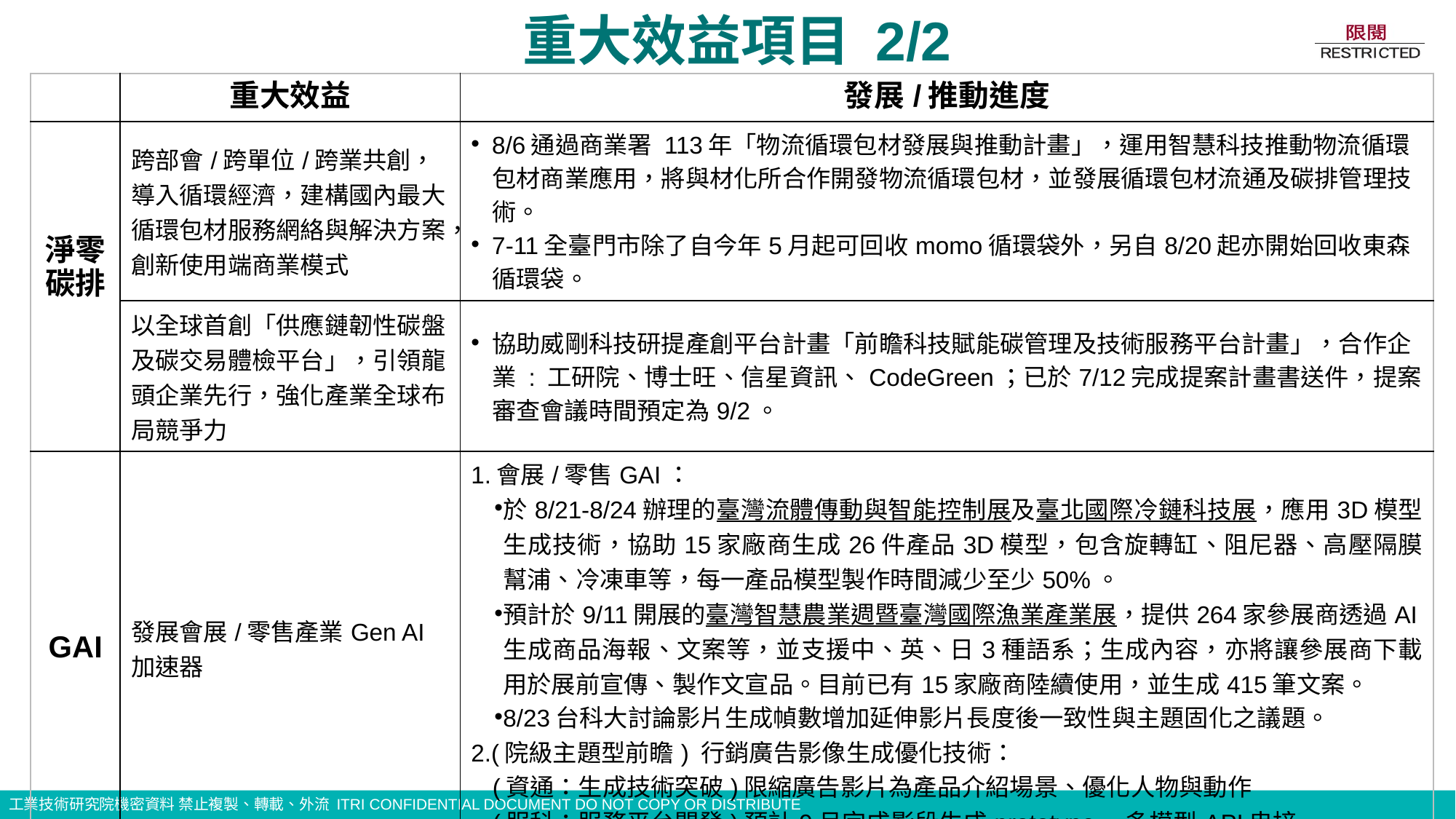

# 重大效益項目 2/2
|  | 重大效益 | 發展/推動進度 |
| --- | --- | --- |
| 淨零碳排 | 跨部會/跨單位/跨業共創，導入循環經濟，建構國內最大循環包材服務網絡與解決方案，創新使用端商業模式 | 8/6通過商業署 113年「物流循環包材發展與推動計畫」，運用智慧科技推動物流循環包材商業應用，將與材化所合作開發物流循環包材，並發展循環包材流通及碳排管理技術。 7-11全臺門市除了自今年5月起可回收momo循環袋外，另自8/20起亦開始回收東森循環袋。 |
|  | 以全球首創「供應鏈韌性碳盤及碳交易體檢平台」，引領龍頭企業先行，強化產業全球布局競爭力 | 協助威剛科技研提產創平台計畫「前瞻科技賦能碳管理及技術服務平台計畫」，合作企業 : 工研院、博士旺、信星資訊、CodeGreen；已於7/12完成提案計畫書送件，提案審查會議時間預定為9/2。 |
| GAI | 發展會展/零售產業Gen AI加速器 | 1.會展/零售GAI： 於8/21-8/24辦理的臺灣流體傳動與智能控制展及臺北國際冷鏈科技展，應用3D模型生成技術，協助15家廠商生成26件產品3D模型，包含旋轉缸、阻尼器、高壓隔膜幫浦、冷凍車等，每一產品模型製作時間減少至少50%。 預計於9/11開展的臺灣智慧農業週暨臺灣國際漁業產業展，提供264家參展商透過AI生成商品海報、文案等，並支援中、英、日3種語系；生成內容，亦將讓參展商下載用於展前宣傳、製作文宣品。目前已有15家廠商陸續使用，並生成415筆文案。 8/23台科大討論影片生成幀數增加延伸影片長度後一致性與主題固化之議題。 2.(院級主題型前瞻) 行銷廣告影像生成優化技術： (資通：生成技術突破)限縮廣告影片為產品介紹場景、優化人物與動作 (服科：服務平台開發)預計9月完成影段生成prototype、多模型API串接 |